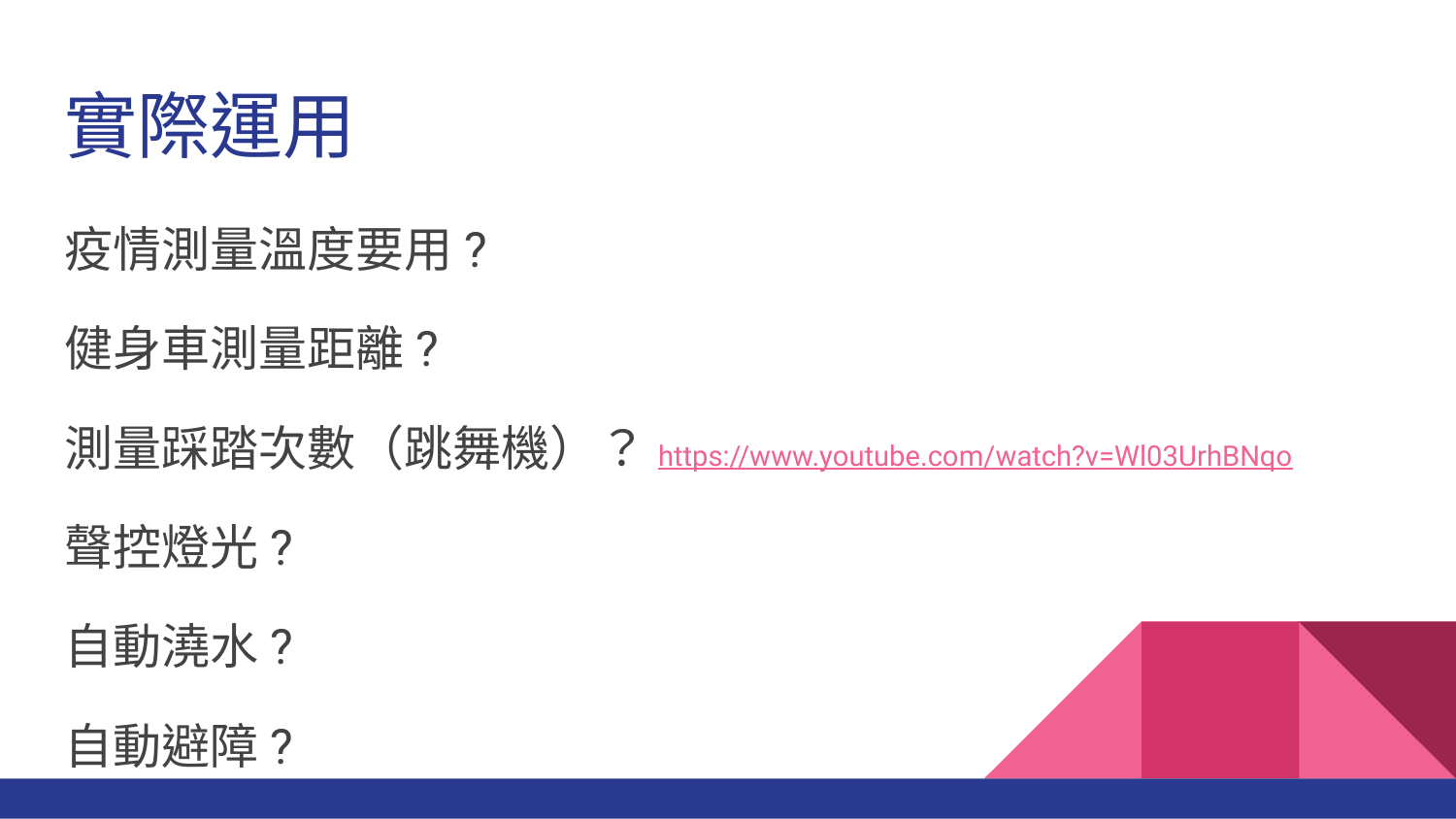

# 實際運用
疫情測量溫度要用?
健身車測量距離?
測量踩踏次數（跳舞機）？https://www.youtube.com/watch?v=Wl03UrhBNqo
聲控燈光?
自動澆水?
自動避障?